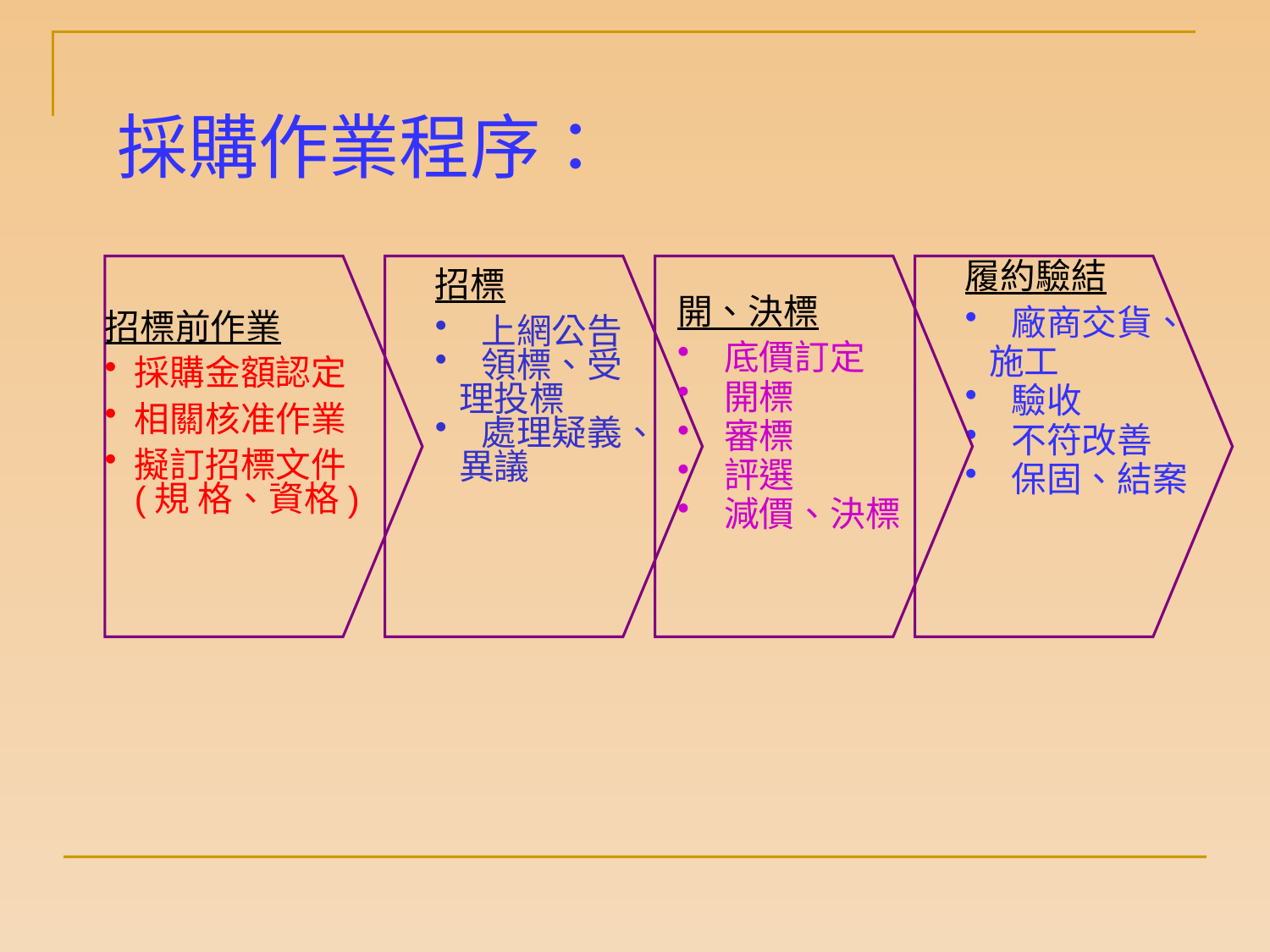

採購作業程序：

招標
 上網公告
 領標、受
  理投標
 處理疑義、
  異議

履約驗結
 廠商交貨、
  施工
 驗收
 不符改善
 保固、結案
開、決標
 底價訂定
 開標
 審標
 評選
 減價、決標
招標前作業
採購金額認定
相關核准作業
擬訂招標文件(規 格、資格)